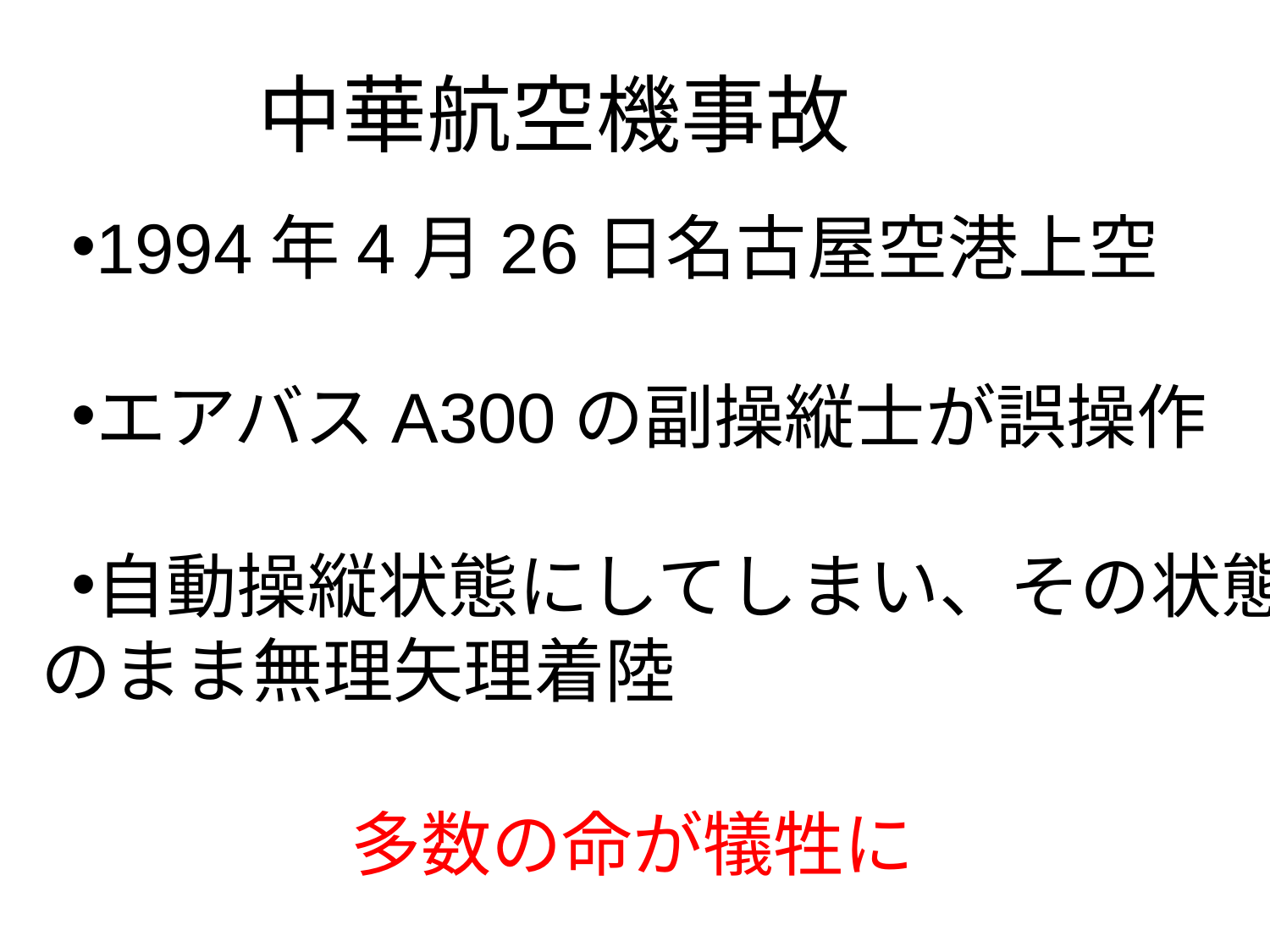

中華航空機事故
1994年4月26日名古屋空港上空

エアバスA300の副操縦士が誤操作

自動操縦状態にしてしまい、その状態
のまま無理矢理着陸
多数の命が犠牲に